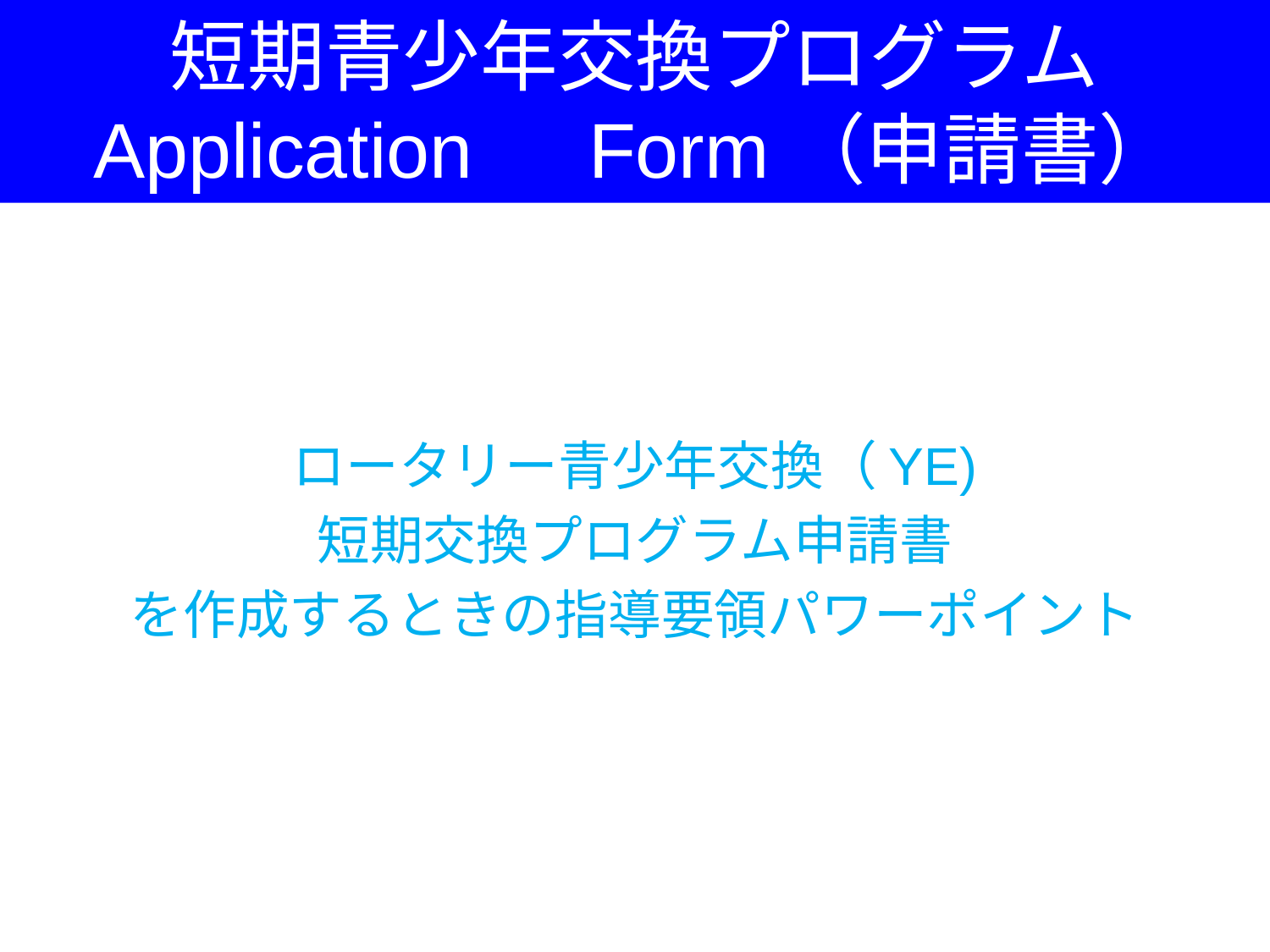

短期青少年交換プログラム
Application　Form（申請書）
ロータリー青少年交換（YE)
短期交換プログラム申請書
を作成するときの指導要領パワーポイント